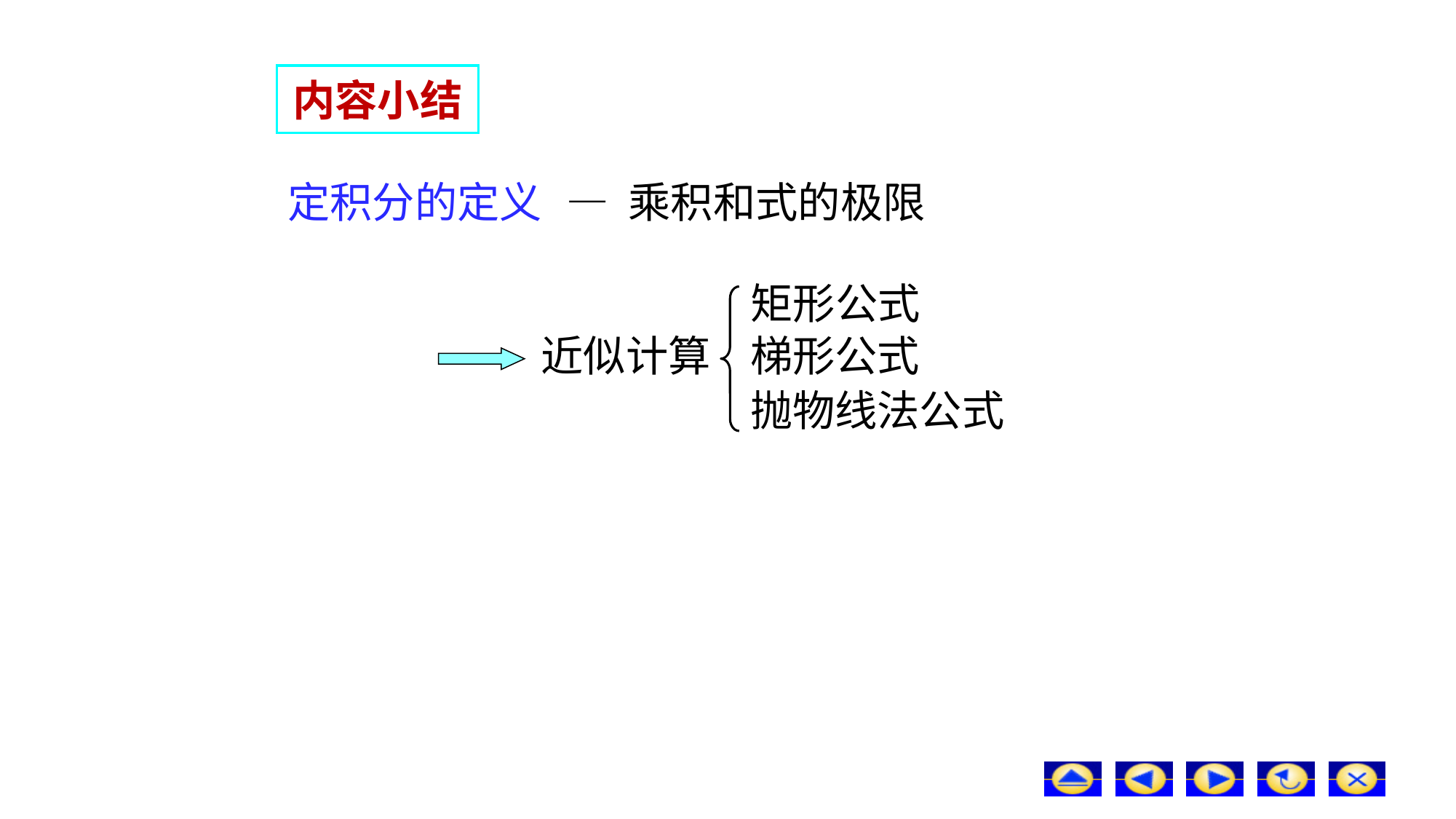

# 内容小结
— 乘积和式的极限
定积分的定义
矩形公式

近似计算
梯形公式

抛物线法公式